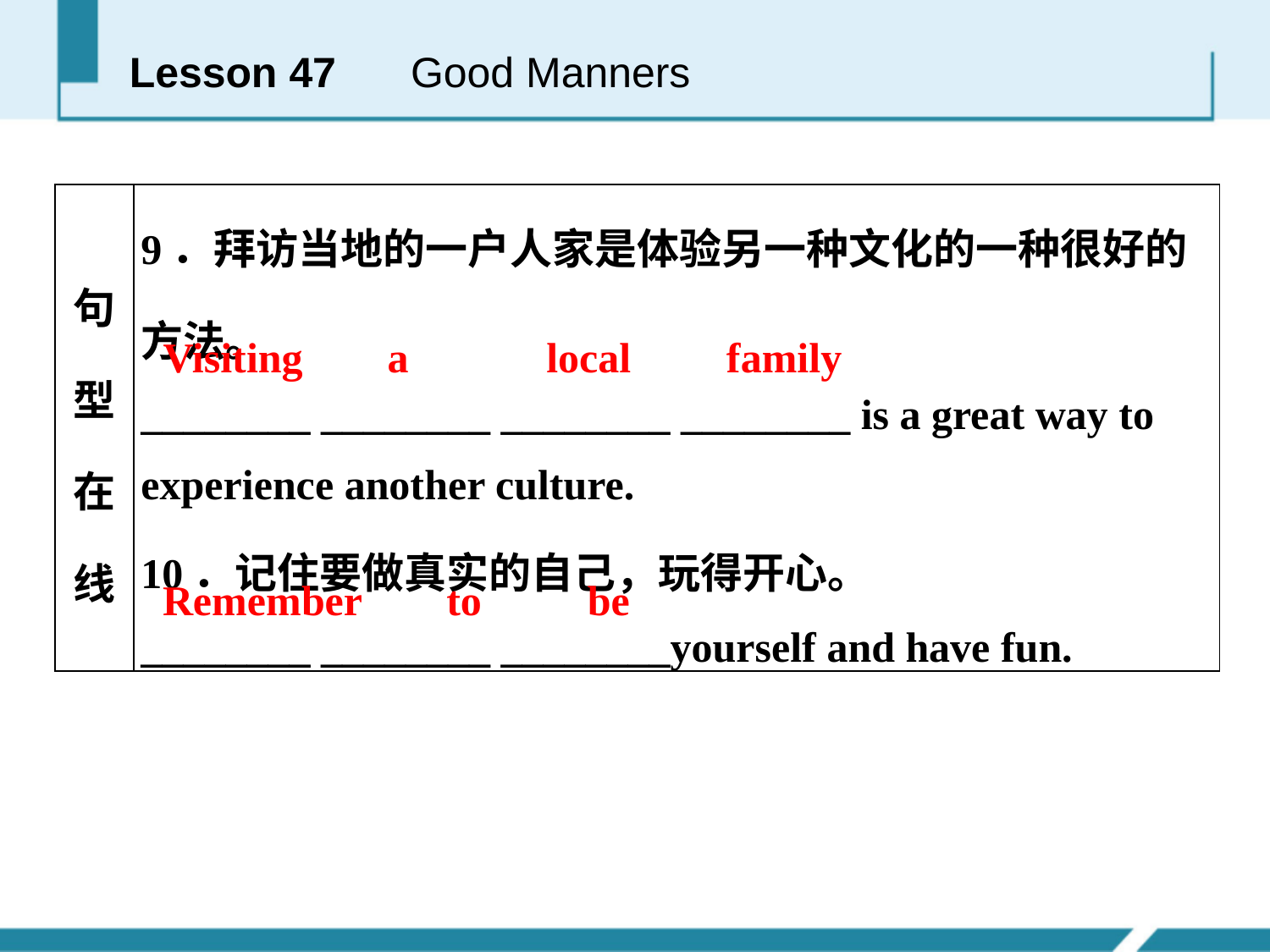

Lesson 47 　Good Manners
| 句型在线 | 9．拜访当地的一户人家是体验另一种文化的一种很好的方法。 \_\_\_\_\_\_\_\_ \_\_\_\_\_\_\_\_ \_\_\_\_\_\_\_\_ \_\_\_\_\_\_\_\_ is a great way to experience another culture. 10．记住要做真实的自己，玩得开心。 \_\_\_\_\_\_\_\_ \_\_\_\_\_\_\_\_ \_\_\_\_\_\_\_\_yourself and have fun. |
| --- | --- |
Visiting        a             local         family
Remember        to          be